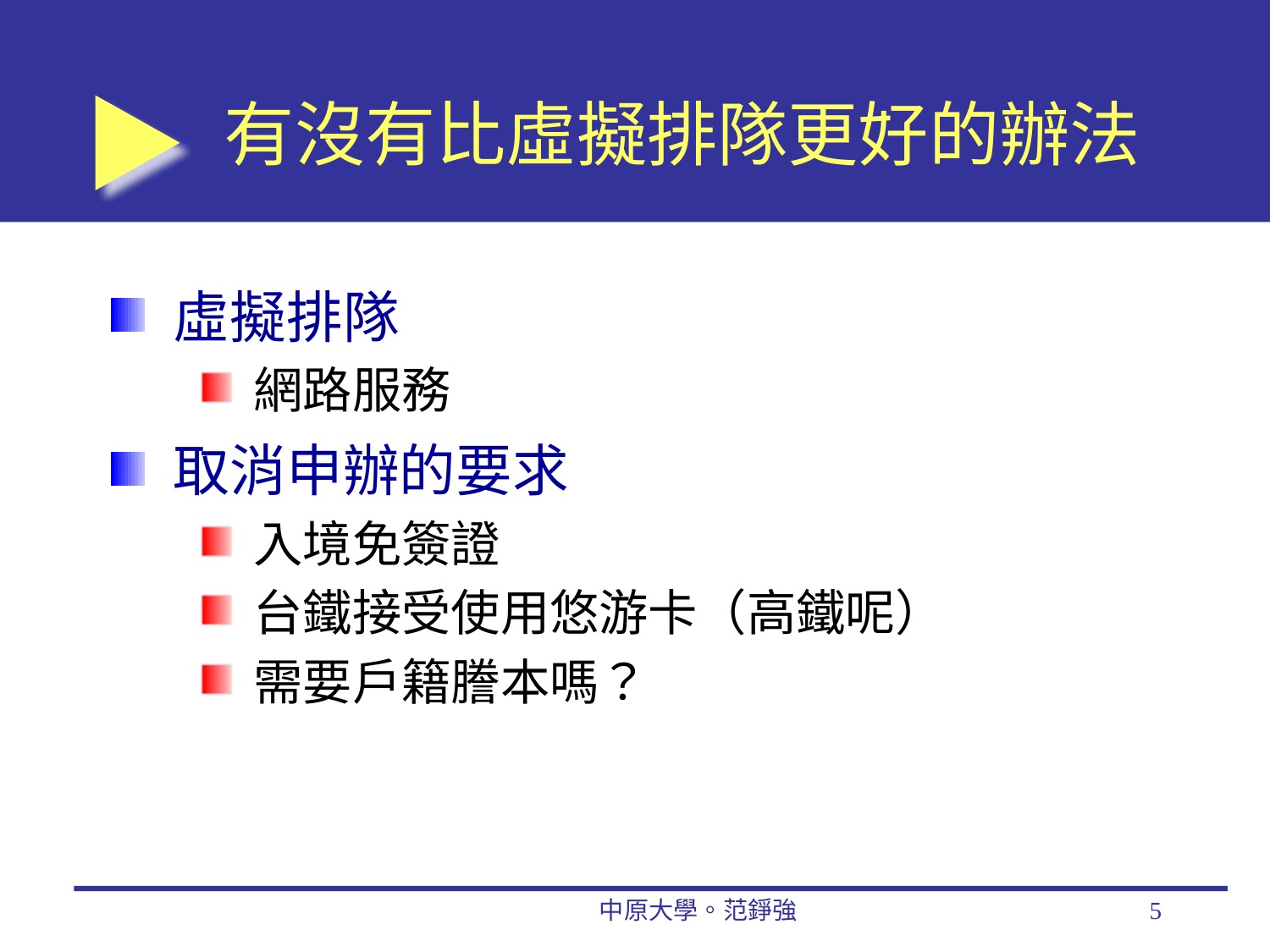

# 有沒有比虛擬排隊更好的辦法
虛擬排隊
網路服務
取消申辦的要求
入境免簽證
台鐵接受使用悠游卡（高鐵呢）
需要戶籍謄本嗎？
中原大學。范錚強
5